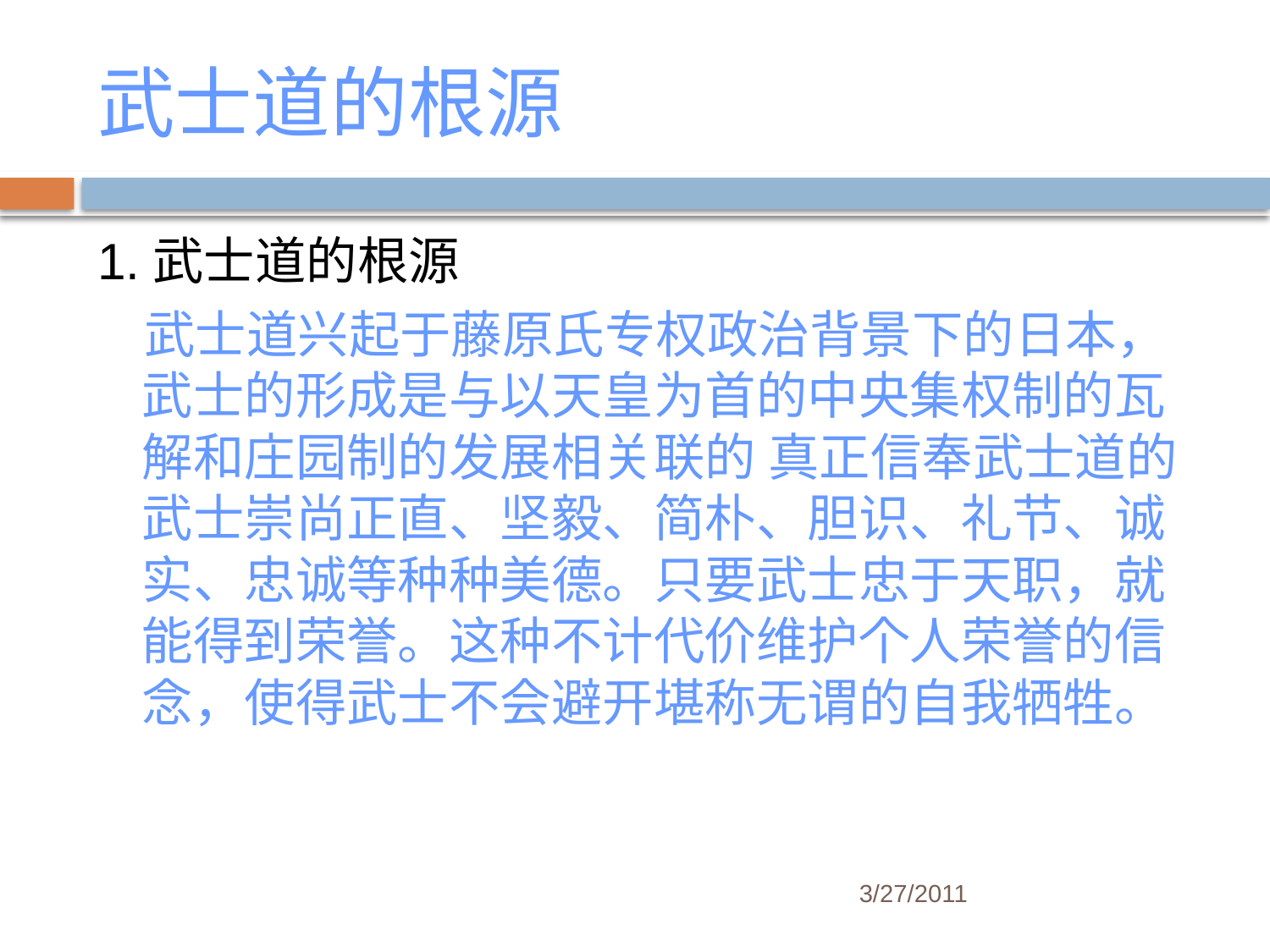

# 武士道的根源
1.武士道的根源
   武士道兴起于藤原氏专权政治背景下的日本，武士的形成是与以天皇为首的中央集权制的瓦解和庄园制的发展相关联的 真正信奉武士道的武士崇尚正直、坚毅、简朴、胆识、礼节、诚实、忠诚等种种美德。只要武士忠于天职，就能得到荣誉。这种不计代价维护个人荣誉的信念，使得武士不会避开堪称无谓的自我牺牲。
3/27/2011